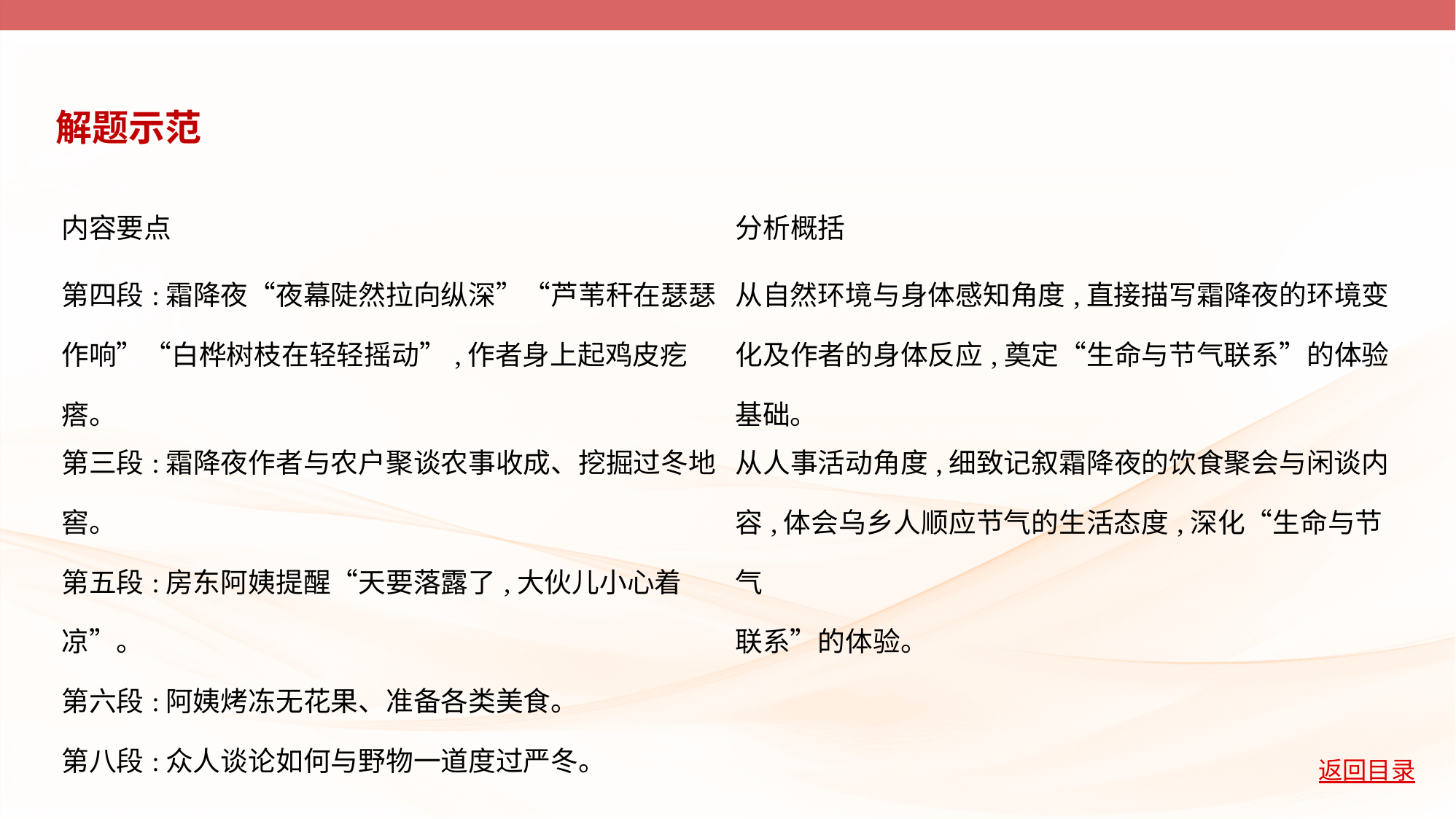

解题示范
| 内容要点 | 分析概括 |
| --- | --- |
| 第四段:霜降夜“夜幕陡然拉向纵深”“芦苇秆在瑟瑟 作响”“白桦树枝在轻轻摇动”,作者身上起鸡皮疙 瘩。 | 从自然环境与身体感知角度,直接描写霜降夜的环境变 化及作者的身体反应,奠定“生命与节气联系”的体验 基础。 |
| 第三段:霜降夜作者与农户聚谈农事收成、挖掘过冬地 窖。 第五段:房东阿姨提醒“天要落露了,大伙儿小心着 凉”。 第六段:阿姨烤冻无花果、准备各类美食。 第八段:众人谈论如何与野物一道度过严冬。 | 从人事活动角度,细致记叙霜降夜的饮食聚会与闲谈内 容,体会乌乡人顺应节气的生活态度,深化“生命与节气 联系”的体验。 |